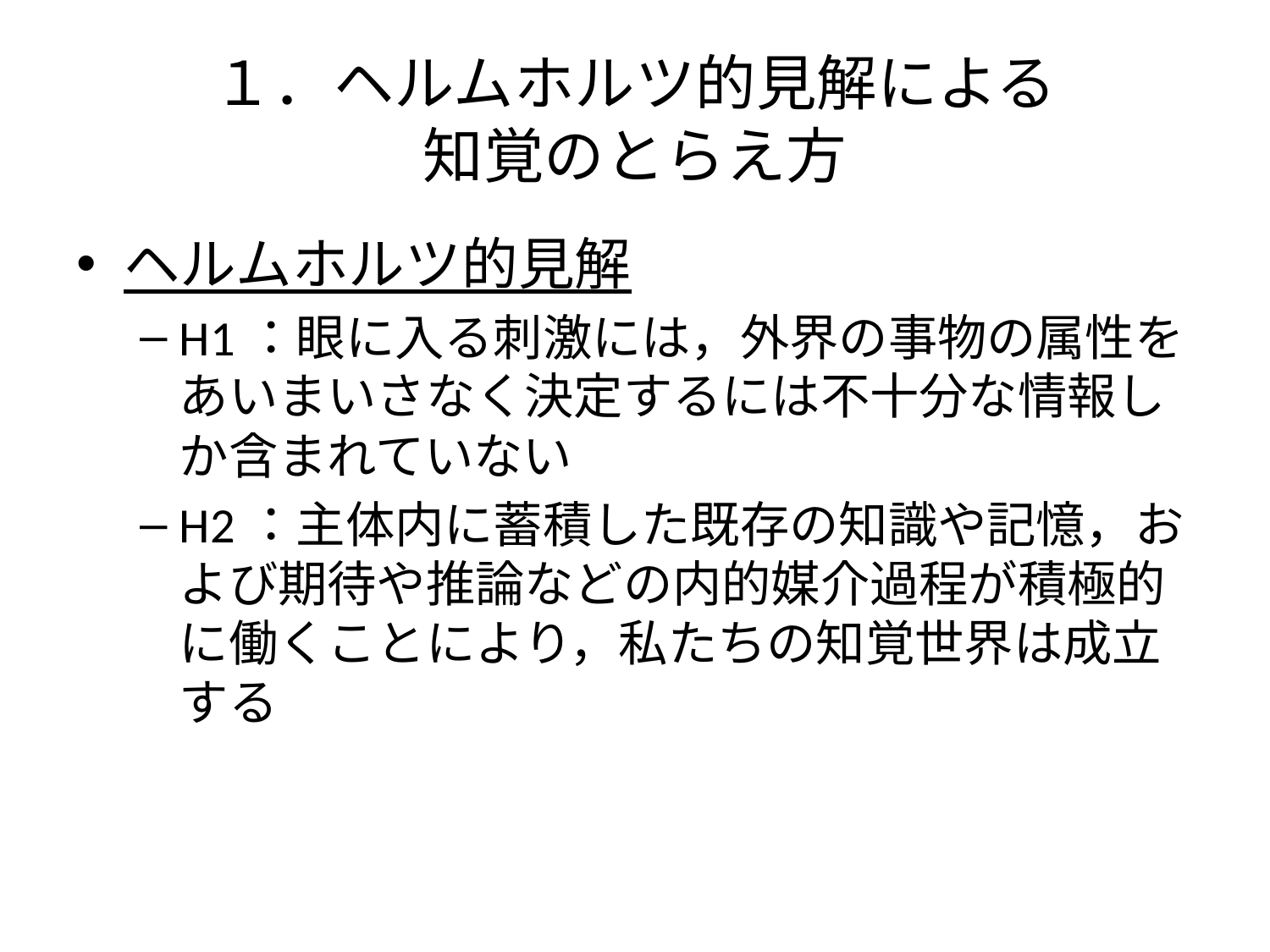

# １．ヘルムホルツ的見解による 知覚のとらえ方
ヘルムホルツ的見解
H1：眼に入る刺激には，外界の事物の属性をあいまいさなく決定するには不十分な情報しか含まれていない
H2：主体内に蓄積した既存の知識や記憶，および期待や推論などの内的媒介過程が積極的に働くことにより，私たちの知覚世界は成立する